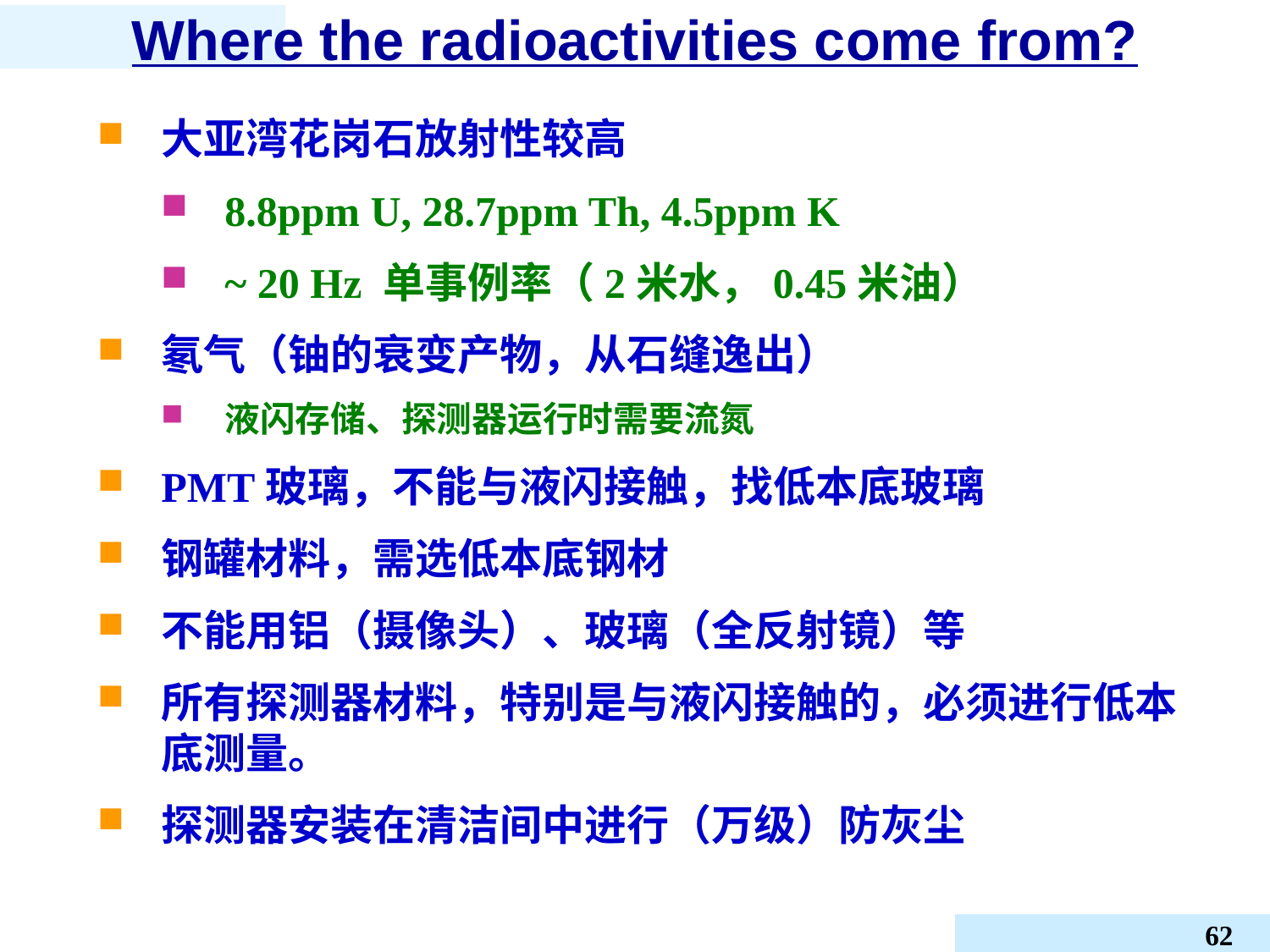

# Where the radioactivities come from?
大亚湾花岗石放射性较高
8.8ppm U, 28.7ppm Th, 4.5ppm K
~ 20 Hz 单事例率（2米水，0.45米油）
氡气（铀的衰变产物，从石缝逸出）
液闪存储、探测器运行时需要流氮
PMT玻璃，不能与液闪接触，找低本底玻璃
钢罐材料，需选低本底钢材
不能用铝（摄像头）、玻璃（全反射镜）等
所有探测器材料，特别是与液闪接触的，必须进行低本底测量。
探测器安装在清洁间中进行（万级）防灰尘